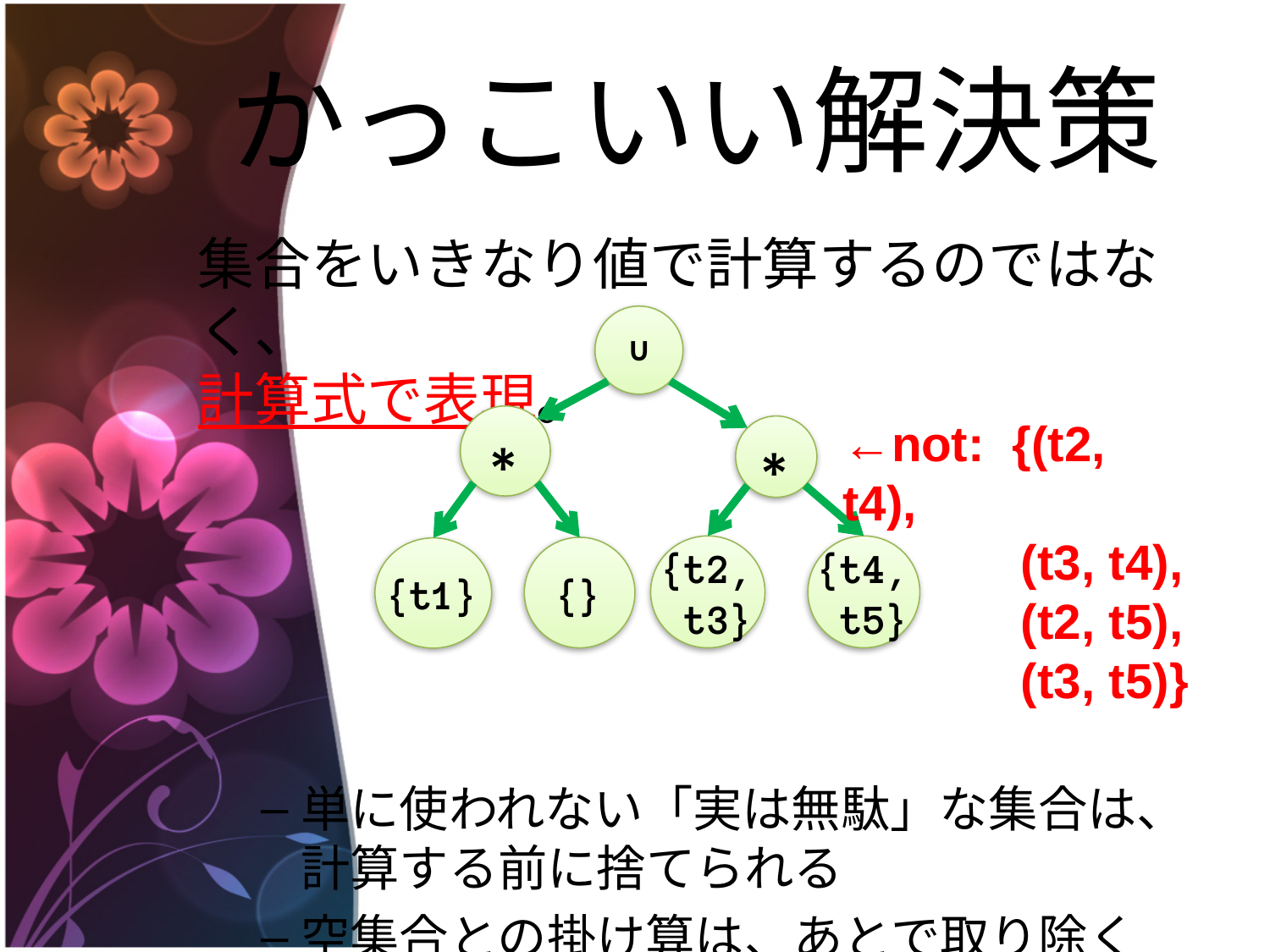

# かっこいい解決策
集合をいきなり値で計算するのではなく、
計算式で表現。

単に使われない「実は無駄」な集合は、計算する前に捨てられる
空集合との掛け算は、あとで取り除く
∪
*
←not:  {(t2, t4),
             (t3, t4),
             (t2, t5),
             (t3, t5)}
*
{t2,
 t3}
{t4,
 t5}
{}
{t1}